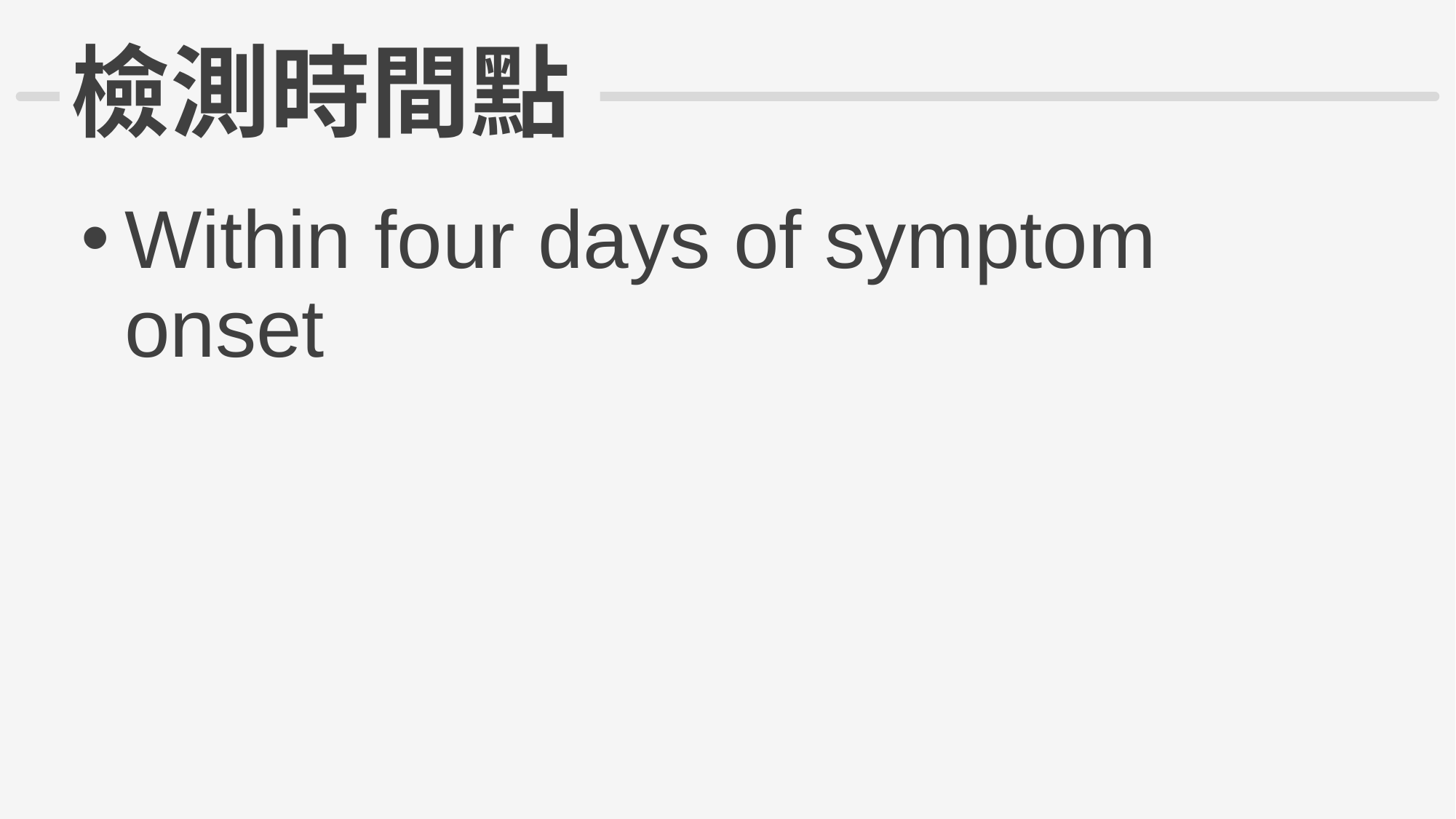

# 檢測時間點
Within four days of symptom onset